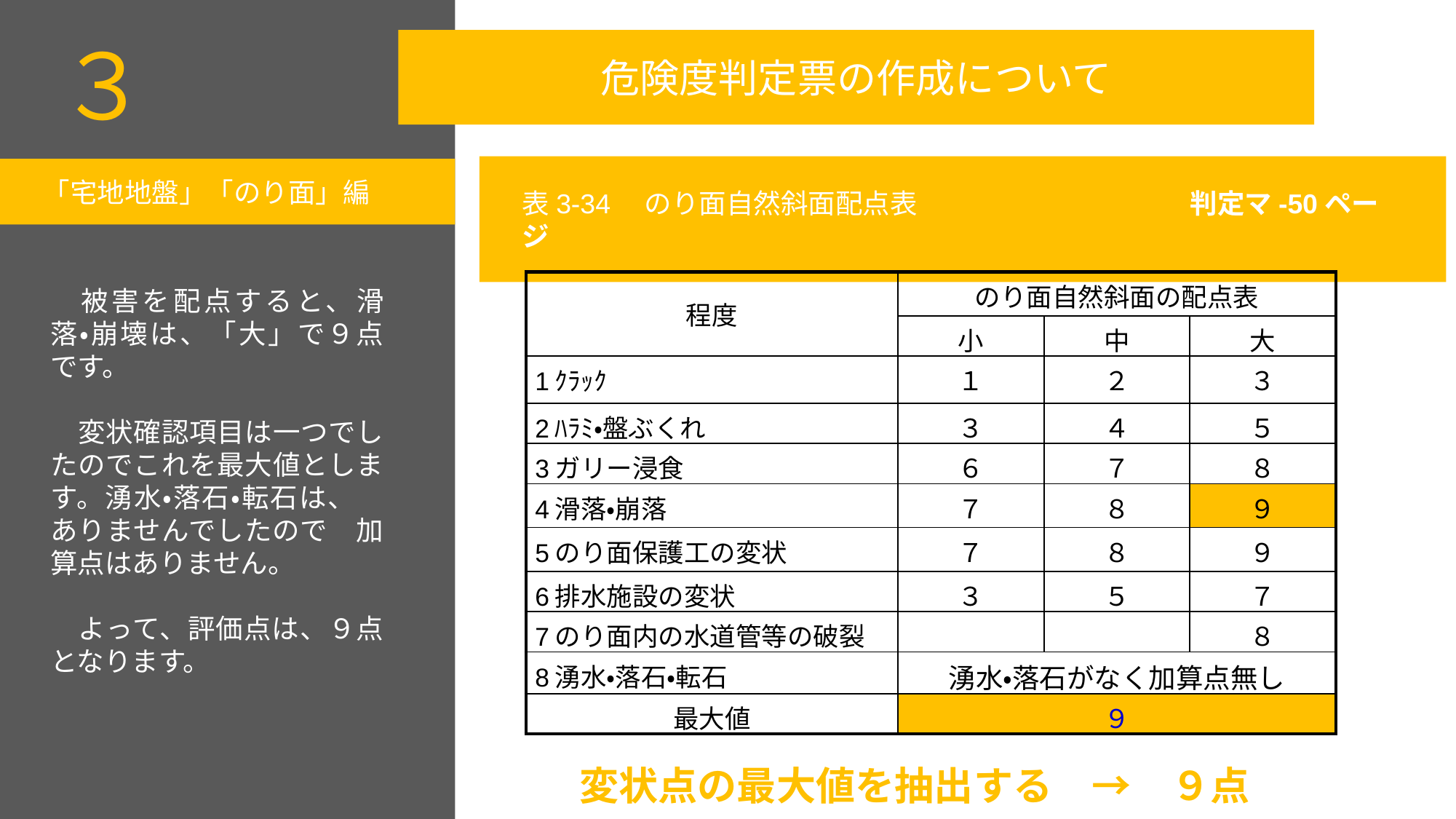

３
危険度判定票の作成について
表3-34　のり面自然斜面配点表　　　　　　　　　　判定マ-50ページ
「宅地地盤」「のり面」編
　被害を配点すると、滑落・崩壊は、「大」で９点です。

　変状確認項目は一つでしたのでこれを最大値とします。湧水・落石・転石は、　ありませんでしたので　加算点はありません。

　よって、評価点は、９点となります。

| 程度 | のり面自然斜面の配点表 |  |  |
| --- | --- | --- | --- |
|  | 小 | 中 | 大 |
| 1ｸﾗｯｸ | １ | ２ | ３ |
| 2ﾊﾗﾐ・盤ぶくれ | ３ | ４ | ５ |
| 3ガリー浸食 | ６ | ７ | ８ |
| 4滑落・崩落 | ７ | ８ | ９ |
| 5のり面保護工の変状 | ７ | ８ | ９ |
| 6排水施設の変状 | ３ | ５ | ７ |
| 7のり面内の水道管等の破裂 |  |  | ８ |
| 8湧水・落石・転石 | 湧水・落石がなく加算点無し |  |  |
| 最大値 | ９ |  |  |
変状点の最大値を抽出する　→　９点